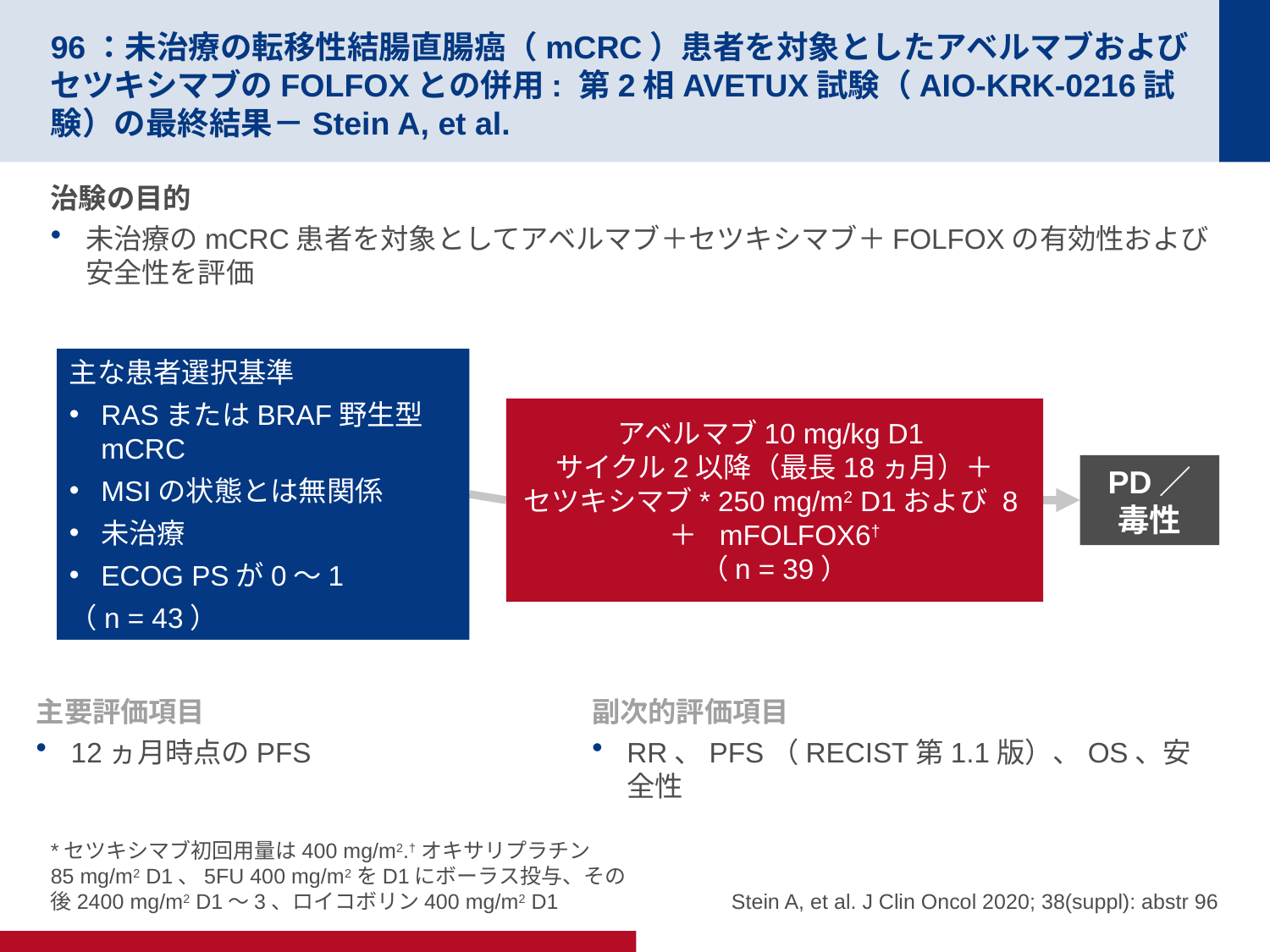

# 96：未治療の転移性結腸直腸癌（mCRC）患者を対象としたアベルマブおよびセツキシマブのFOLFOXとの併用: 第2相AVETUX試験（AIO-KRK-0216試験）の最終結果－Stein A, et al.
治験の目的
未治療のmCRC患者を対象としてアベルマブ＋セツキシマブ＋FOLFOXの有効性および安全性を評価
主な患者選択基準
RASまたはBRAF野生型mCRC
MSIの状態とは無関係
未治療
ECOG PSが0～1
（n = 43）
アベルマブ10 mg/kg D1
サイクル2以降（最長18ヵ月）＋
セツキシマブ* 250 mg/m2 D1および 8  ＋  mFOLFOX6†
（n = 39）
PD／
毒性
主要評価項目
12ヵ月時点のPFS

副次的評価項目
RR、PFS（RECIST第1.1版）、OS、安全性
*セツキシマブ初回用量は400 mg/m2.†オキサリプラチン85 mg/m2 D1、5FU 400 mg/m2をD1にボーラス投与、その後2400 mg/m2 D1～3、ロイコボリン400 mg/m2 D1
Stein A, et al. J Clin Oncol 2020; 38(suppl): abstr 96